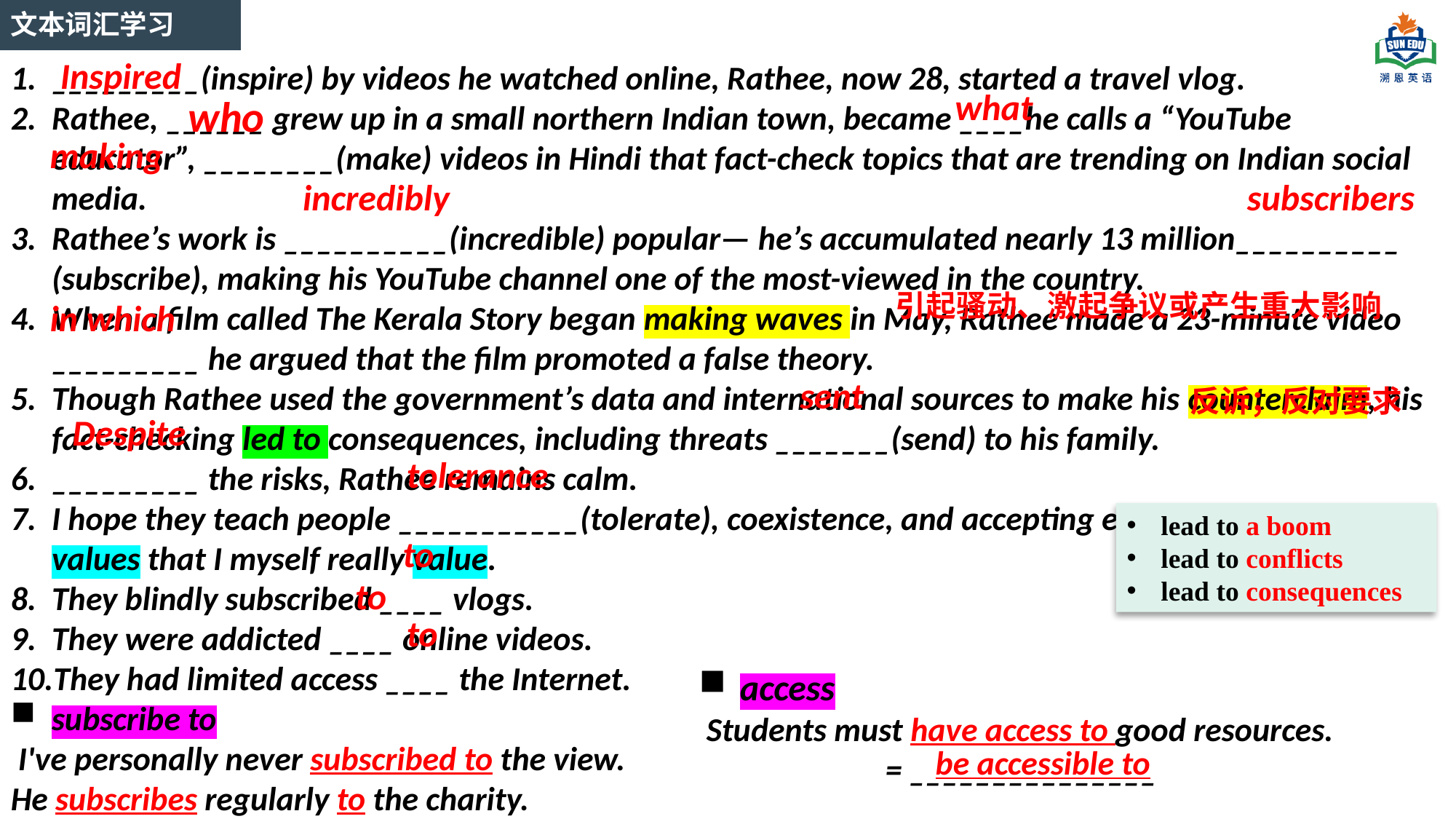

文本词汇学习
Inspired
_________(inspire) by videos he watched online, Rathee, now 28, started a travel vlog.
Rathee, ______ grew up in a small northern Indian town, became ____he calls a “YouTube educator”, ________(make) videos in Hindi that fact-check topics that are trending on Indian social media.
Rathee’s work is __________(incredible) popular— he’s accumulated nearly 13 million__________ (subscribe), making his YouTube channel one of the most-viewed in the country.
When a film called The Kerala Story began making waves in May, Rathee made a 23-minute video _________ he argued that the film promoted a false theory.
Though Rathee used the government’s data and international sources to make his counterclaim, his fact-checking led to consequences, including threats _______(send) to his family.
_________ the risks, Rathee remains calm.
I hope they teach people ___________(tolerate), coexistence, and accepting each other’s opinions, values that I myself really value.
They blindly subscribed ____ vlogs.
They were addicted ____ online videos.
They had limited access ____ the Internet.
subscribe to
 I've personally never subscribed to the view.
He subscribes regularly to the charity.
what
who
making
subscribers
incredibly
引起骚动、激起争议或产生重大影响
in which
sent
反诉；反对要求
Despite
tolerance
lead to a boom
lead to conflicts
lead to consequences
to
to
to
access
 Students must have access to good resources.
                         = _______________
be accessible to